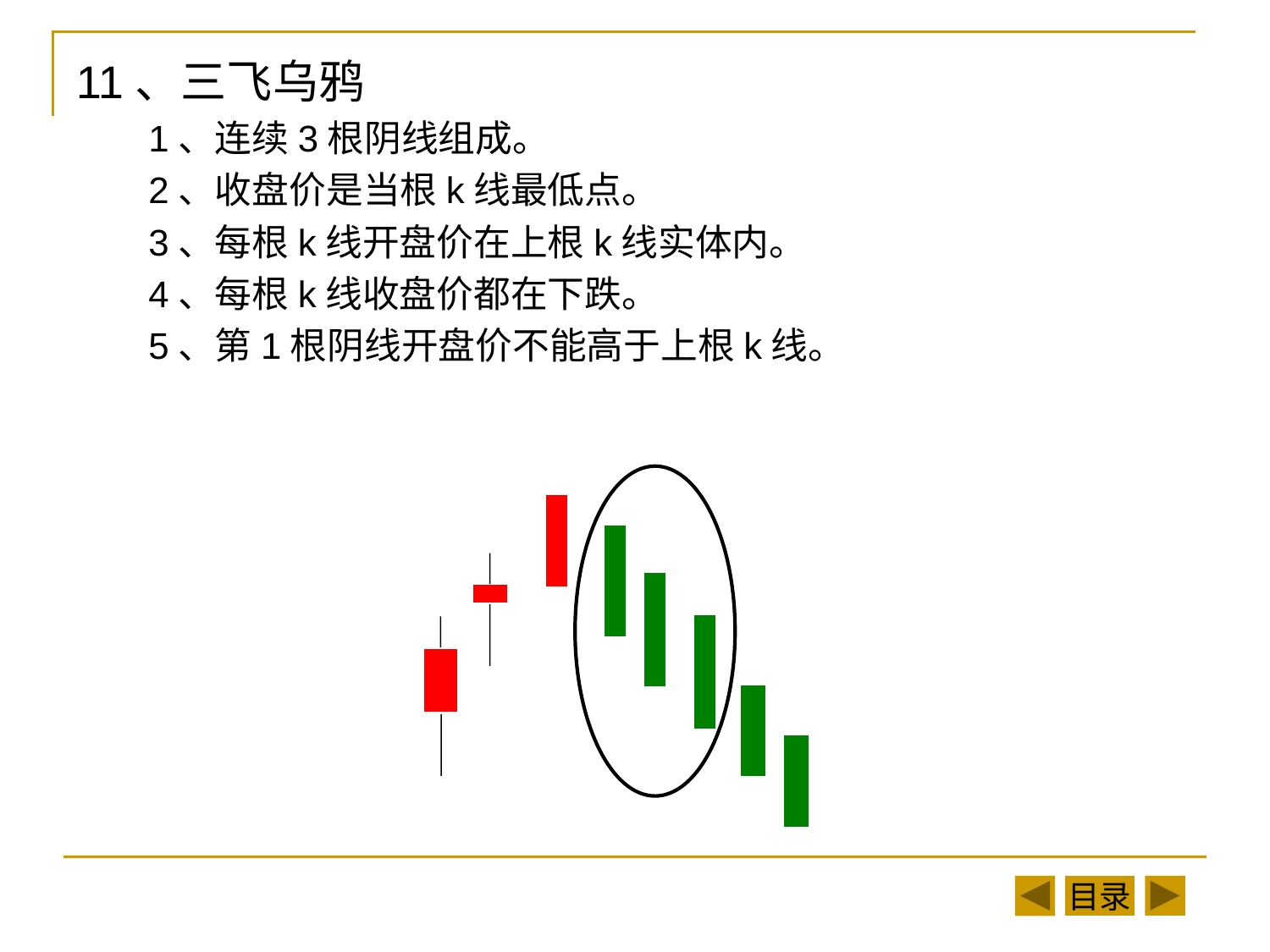

11、三飞乌鸦
       1、连续3根阴线组成。
       2、收盘价是当根k线最低点。
       3、每根k线开盘价在上根k线实体内。
       4、每根k线收盘价都在下跌。
       5、第1根阴线开盘价不能高于上根k线。